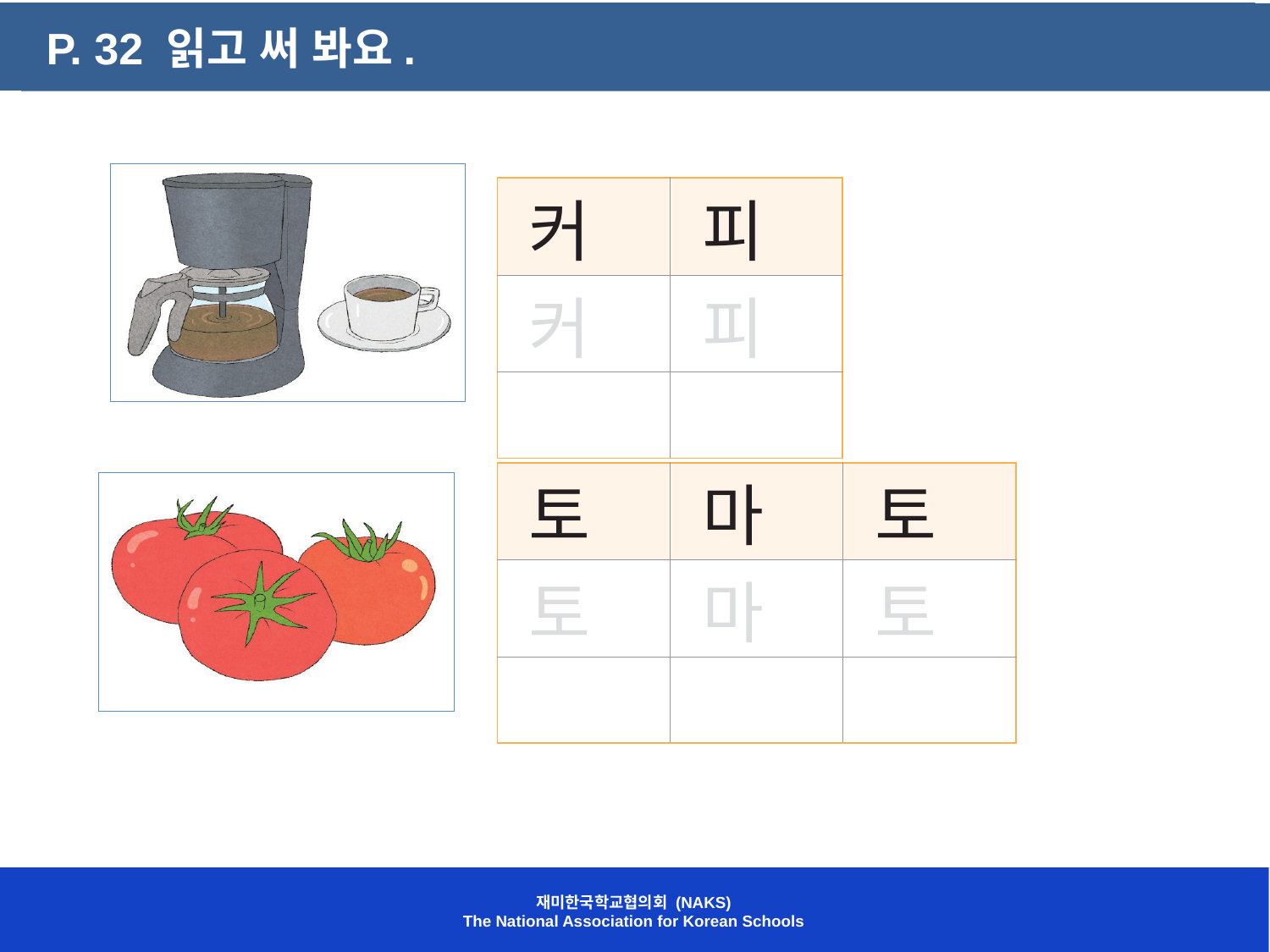

P. 32 읽고 써 봐요.

| 커 | 피 |
| --- | --- |
| 커 | 피 |
|  |  |

| 토 | 마 | 토 |
| --- | --- | --- |
| 토 | 마 | 토 |
|  |  |  |

재미한국학교협의회 (NAKS)
The National Association for Korean Schools